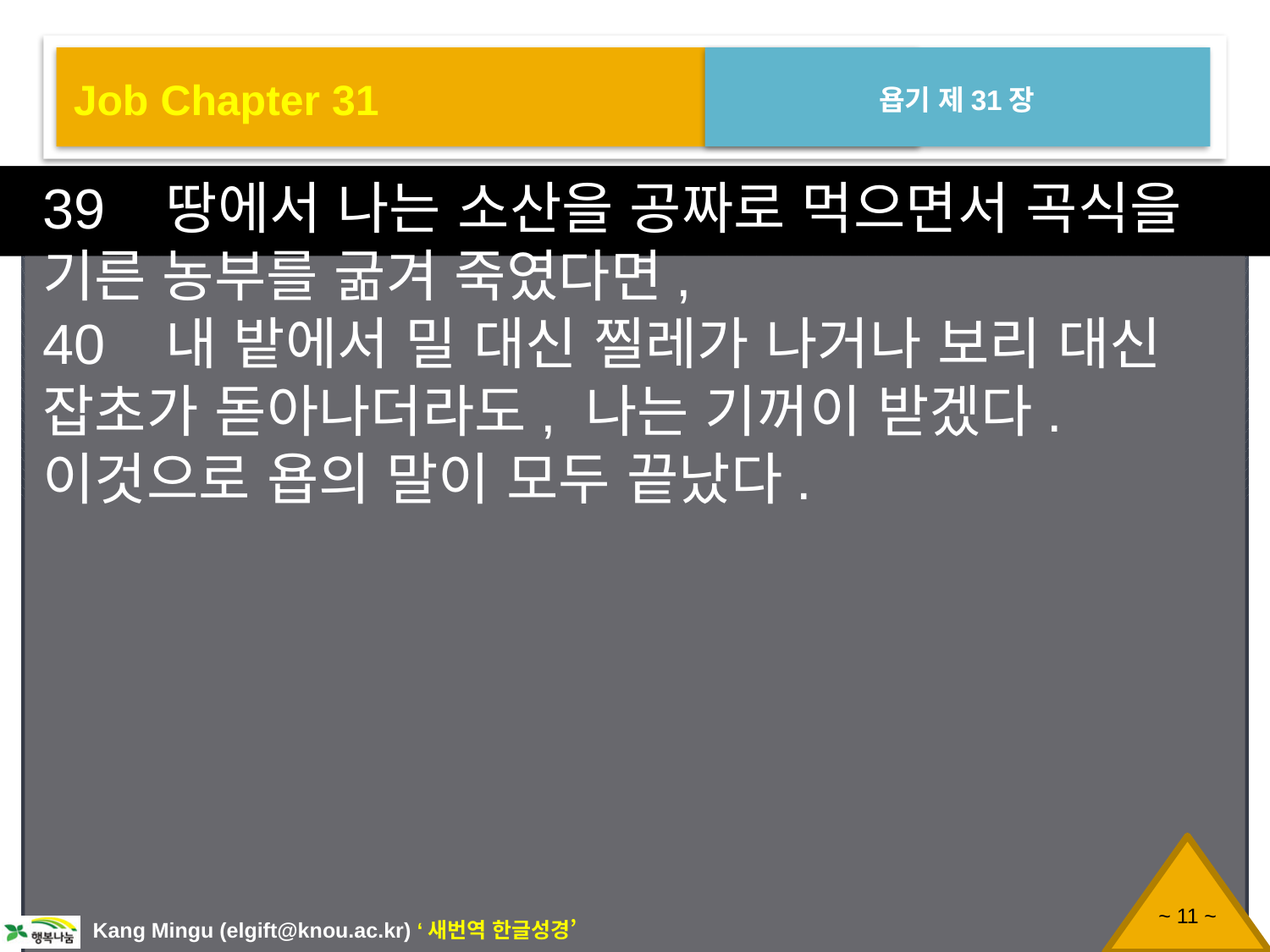

Job Chapter 31
욥기 제31장
39   땅에서 나는 소산을 공짜로 먹으면서 곡식을 기른 농부를 굶겨 죽였다면,
40   내 밭에서 밀 대신 찔레가 나거나 보리 대신 잡초가 돋아나더라도, 나는 기꺼이 받겠다.이것으로 욥의 말이 모두 끝났다.